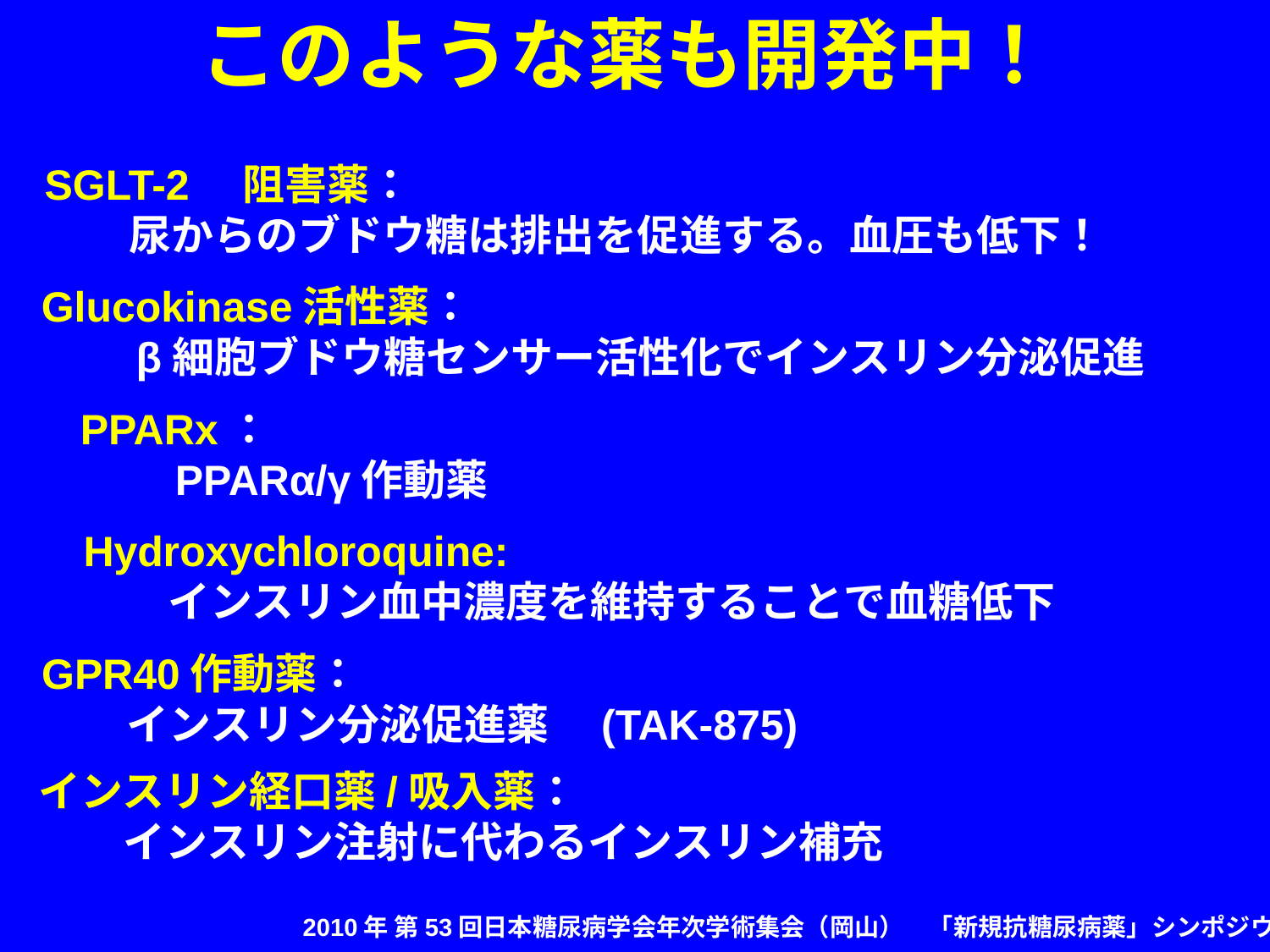

このような薬も開発中！
SGLT-2　阻害薬：
　　尿からのブドウ糖は排出を促進する。血圧も低下！
Glucokinase活性薬：
　　β細胞ブドウ糖センサー活性化でインスリン分泌促進
PPARx：
　　PPARα/γ作動薬
Hydroxychloroquine:
　　インスリン血中濃度を維持することで血糖低下
GPR40作動薬：
　　インスリン分泌促進薬　(TAK-875)
インスリン経口薬/吸入薬：
　　インスリン注射に代わるインスリン補充
2010年 第53回日本糖尿病学会年次学術集会（岡山）　「新規抗糖尿病薬」シンポジウム